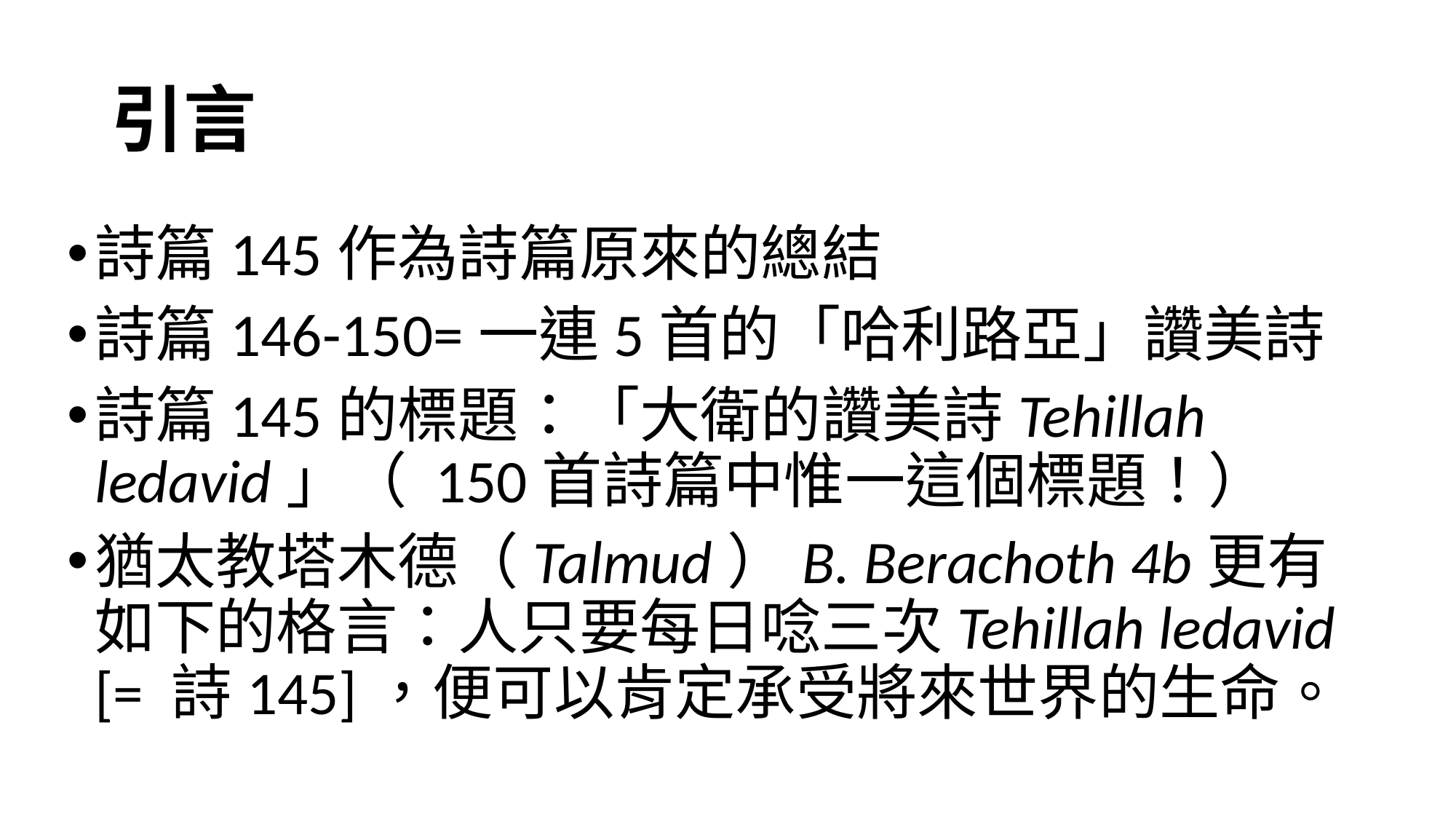

# 引言
詩篇145作為詩篇原來的總結
詩篇146-150=一連5首的「哈利路亞」讚美詩
詩篇145的標題：「大衛的讚美詩Tehillah ledavid」（ 150首詩篇中惟一這個標題！）
猶太教塔木德（Talmud）B. Berachoth 4b更有如下的格言：人只要每日唸三次Tehillah ledavid [= 詩145]，便可以肯定承受將來世界的生命。